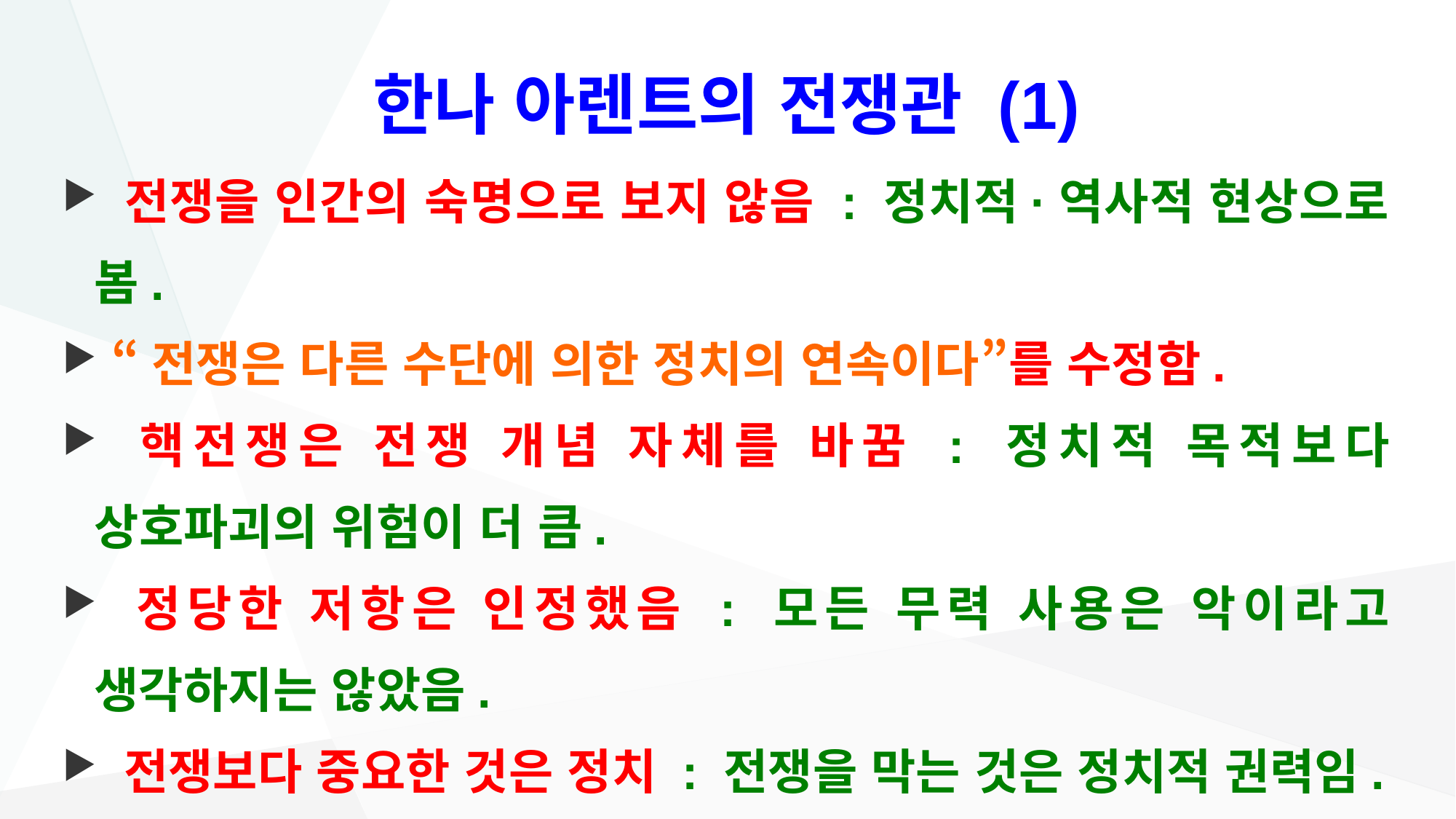

# 한나 아렌트의 전쟁관 (1)
 전쟁을 인간의 숙명으로 보지 않음 : 정치적·역사적 현상으로 봄.
 “전쟁은 다른 수단에 의한 정치의 연속이다”를 수정함.
 핵전쟁은 전쟁 개념 자체를 바꿈 : 정치적 목적보다 상호파괴의 위험이 더 큼.
 정당한 저항은 인정했음 : 모든 무력 사용은 악이라고 생각하지는 않았음.
 전쟁보다 중요한 것은 정치 : 전쟁을 막는 것은 정치적 권력임.